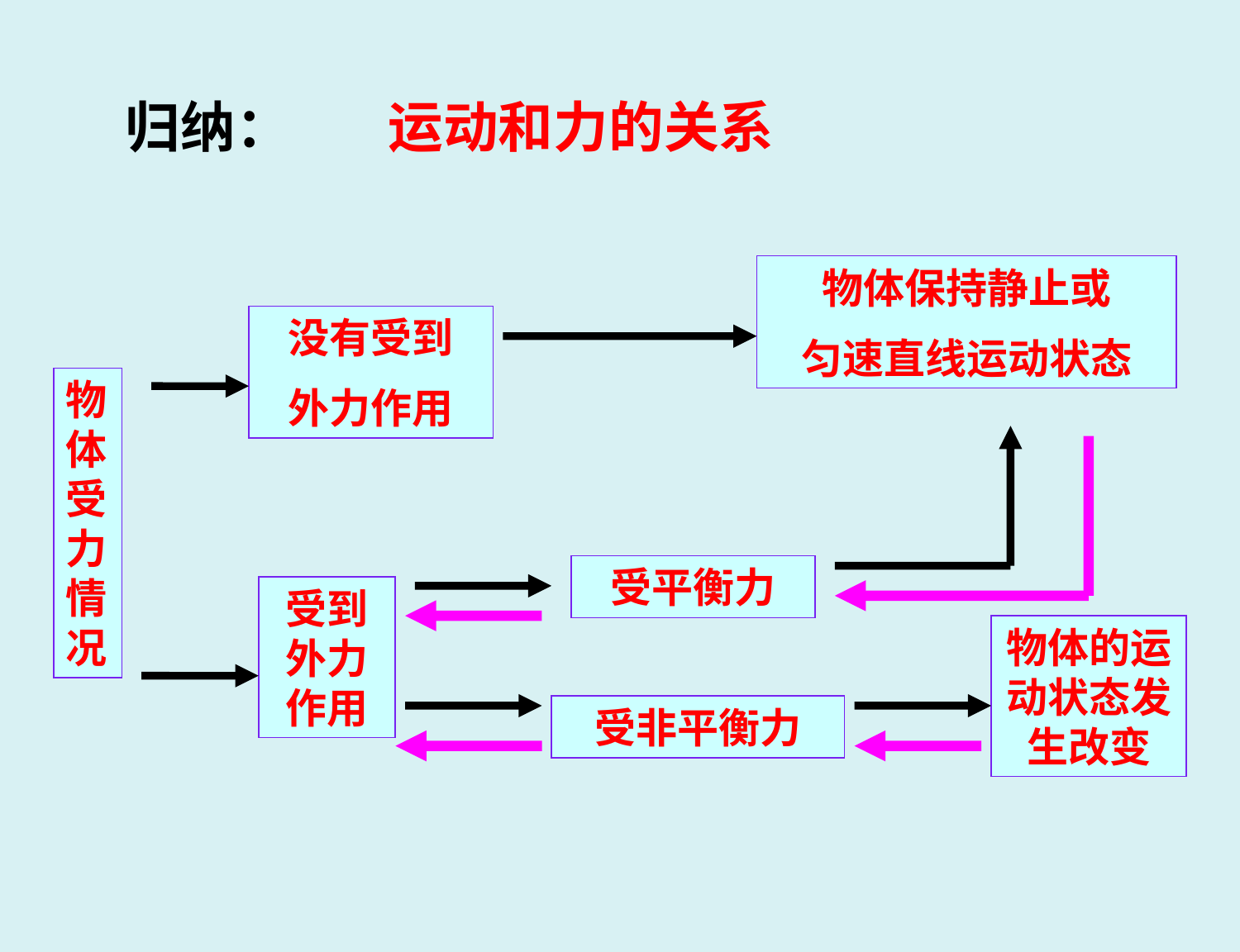

归纳：
运动和力的关系
物体保持静止或
匀速直线运动状态
没有受到
外力作用

物体受力情况

受平衡力

受到外力作用

物体的运动状态发生改变

受非平衡力